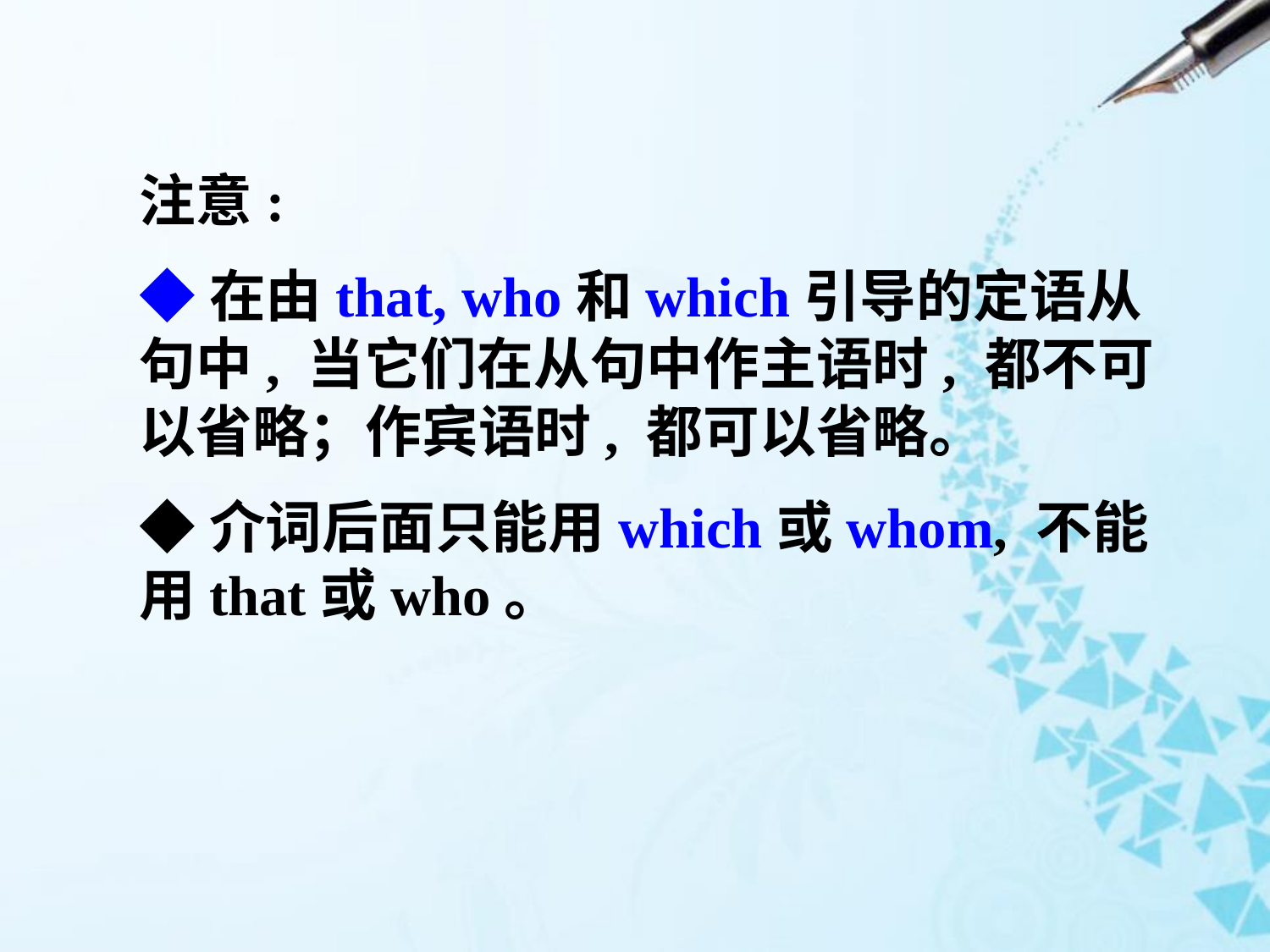

注意:
◆在由that, who和which引导的定语从句中, 当它们在从句中作主语时, 都不可以省略；作宾语时, 都可以省略。
◆介词后面只能用which或whom, 不能用that或who。